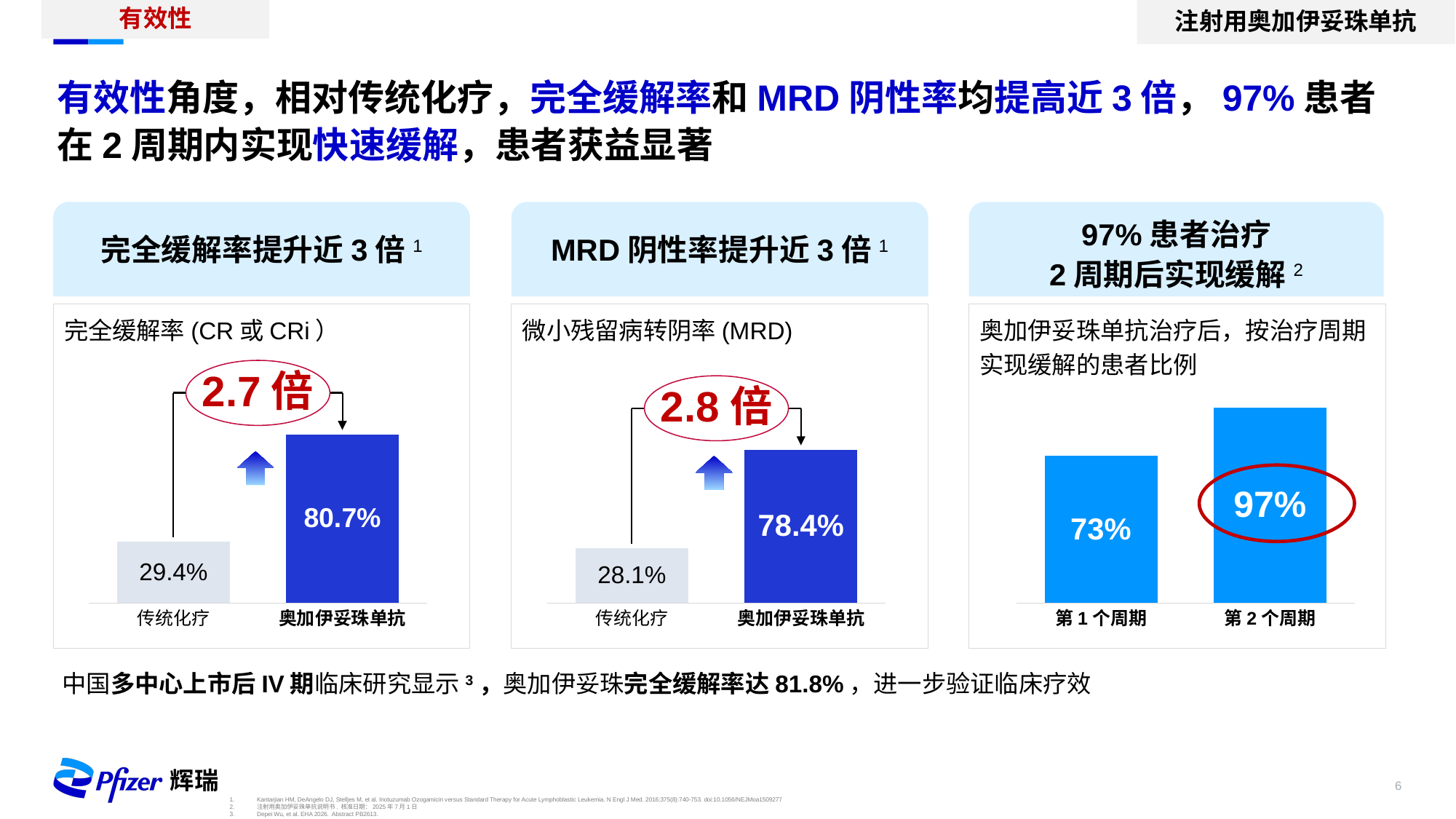

注射用奥加伊妥珠单抗
有效性
有效性角度，相对传统化疗，完全缓解率和MRD阴性率均提高近3倍，97%患者在2周期内实现快速缓解，患者获益显著
完全缓解率提升近3倍1
MRD阴性率提升近3倍1
97%患者治疗
2周期后实现缓解2
完全缓解率(CR或CRi）
微小残留病转阴率(MRD)
奥加伊妥珠单抗治疗后，按治疗周期实现缓解的患者比例
2.7倍
2.8倍

### Chart

| Category |  |
|---|---|

### Chart

| Category |  |
|---|---|

### Chart

| Category |  |
|---|---|

97%
80.7%
78.4%
73%
29.4%
28.1%
传统化疗
奥加伊妥珠单抗
传统化疗
奥加伊妥珠单抗
第1个周期
第2个周期
中国多中心上市后IV期临床研究显示3，奥加伊妥珠完全缓解率达81.8%，进一步验证临床疗效
Kantarjian HM, DeAngelo DJ, Stelljes M, et al. Inotuzumab Ozogamicin versus Standard Therapy for Acute Lymphoblastic Leukemia. N Engl J Med. 2016;375(8):740-753. doi:10.1056/NEJMoa1509277
注射用奥加伊妥珠单抗说明书. 核准日期：2025年7月1日
Depei Wu, et al. EHA 2026.  Abstract PB2613.